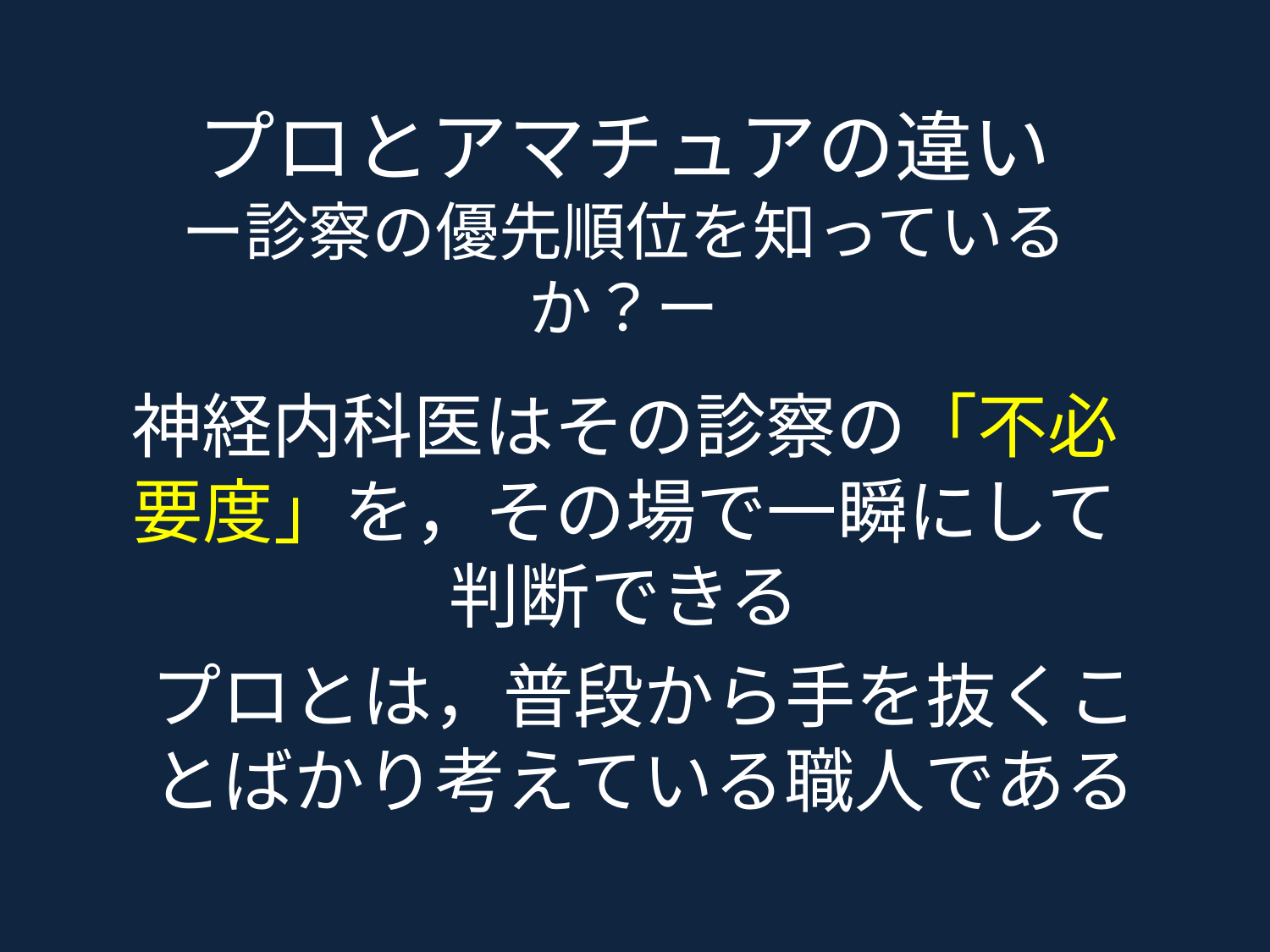

# プロとアマチュアの違い ー診察の優先順位を知っているか？ー
神経内科医はその診察の「不必要度」を，その場で一瞬にして判断できる
プロとは，普段から手を抜くことばかり考えている職人である